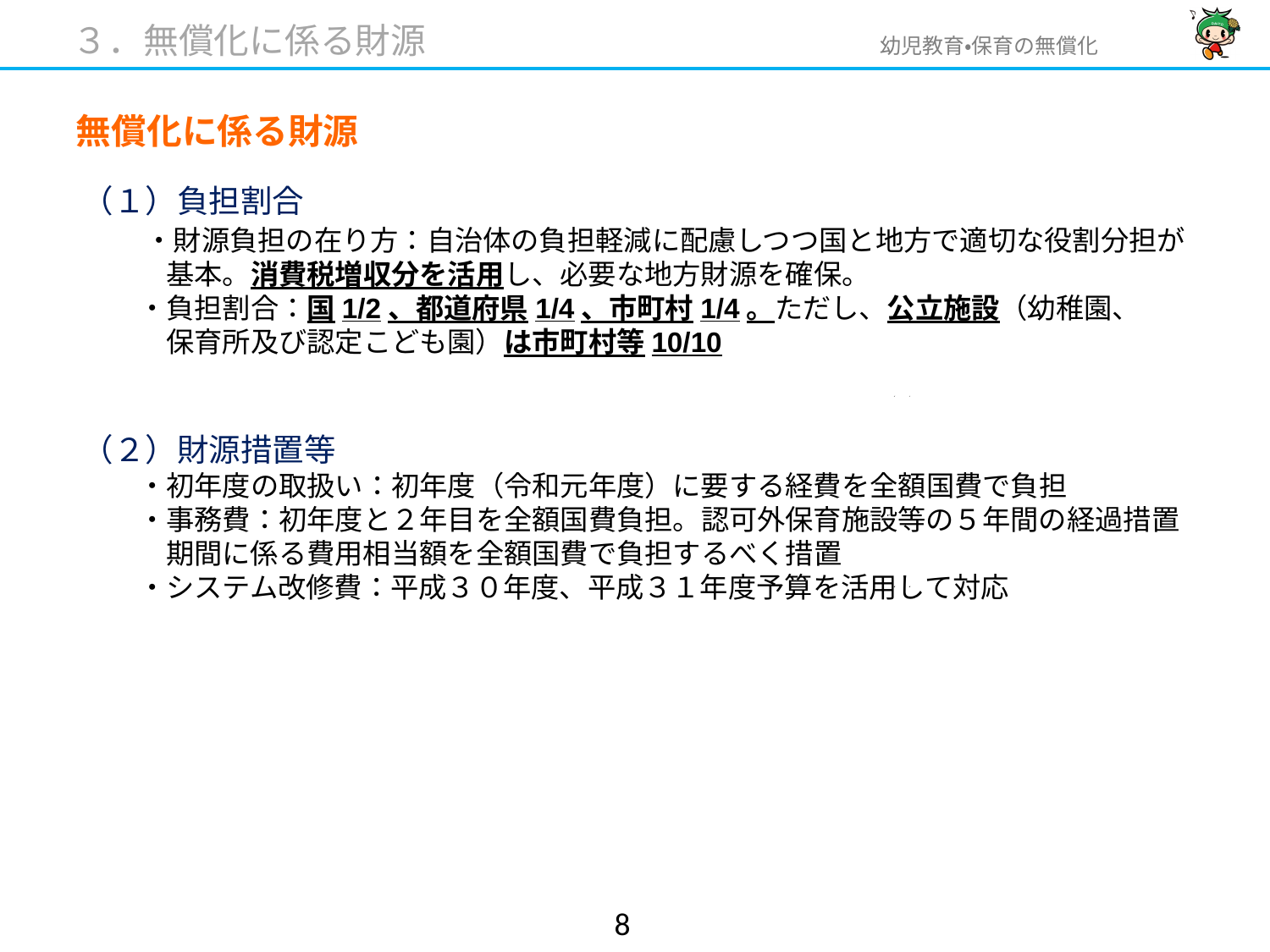

３．無償化に係る財源

# 無償化に係る財源
（１）負担割合
　　・財源負担の在り方：自治体の負担軽減に配慮しつつ国と地方で適切な役割分担が
　　　基本。消費税増収分を活用し、必要な地方財源を確保。
　　・負担割合：国1/2、都道府県1/4、市町村1/4。ただし、公立施設（幼稚園、
　　　保育所及び認定こども園）は市町村等10/10

（２）財源措置等
　　・初年度の取扱い：初年度（令和元年度）に要する経費を全額国費で負担
　　・事務費：初年度と２年目を全額国費負担。認可外保育施設等の５年間の経過措置
　　　期間に係る費用相当額を全額国費で負担するべく措置
　　・システム改修費：平成３０年度、平成３１年度予算を活用して対応

8